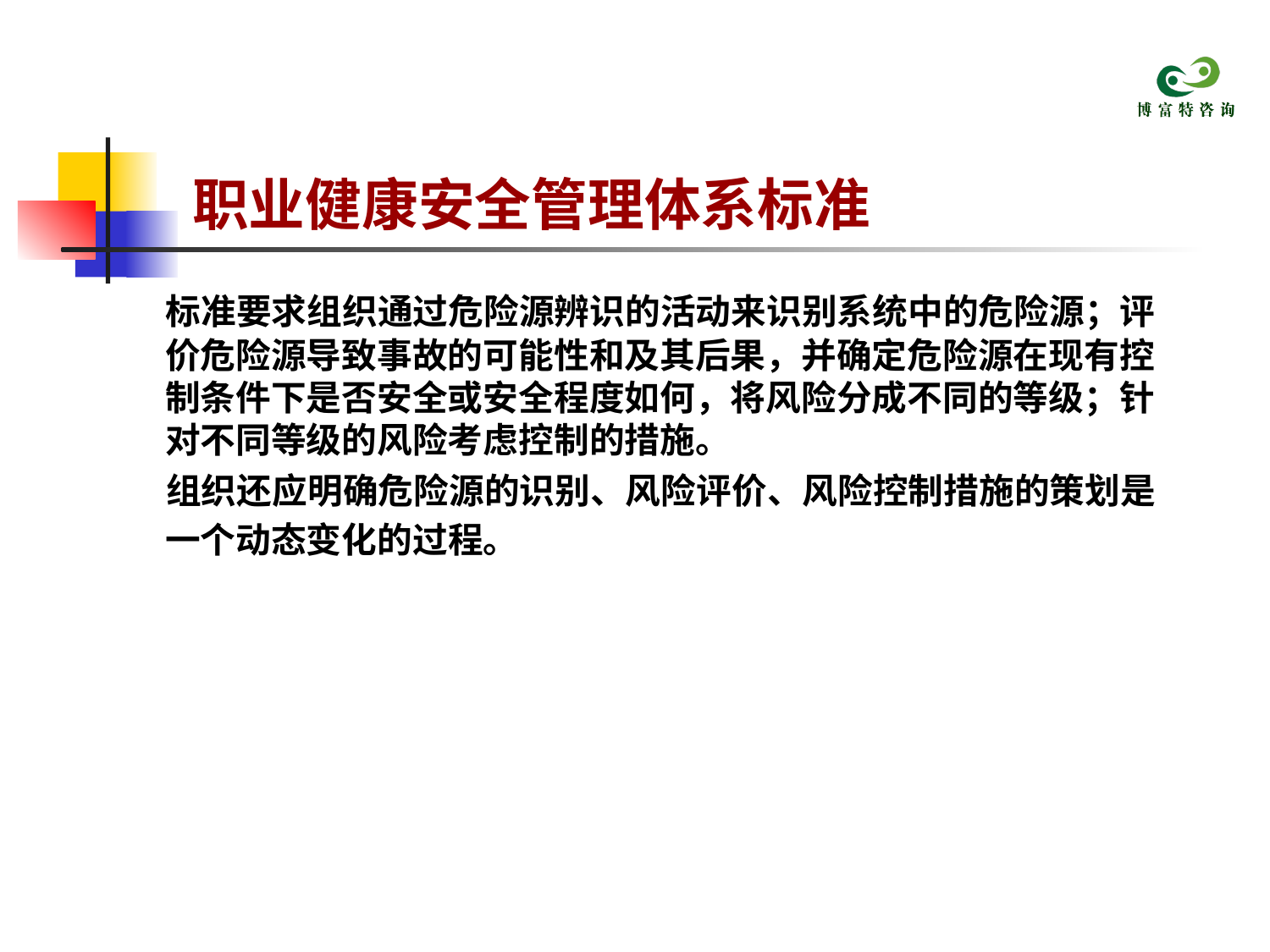

# 职业健康安全管理体系标准
    标准要求组织通过危险源辨识的活动来识别系统中的危险源；评价危险源导致事故的可能性和及其后果，并确定危险源在现有控制条件下是否安全或安全程度如何，将风险分成不同的等级；针对不同等级的风险考虑控制的措施。
     组织还应明确危险源的识别、风险评价、风险控制措施的策划是一个动态变化的过程。

29